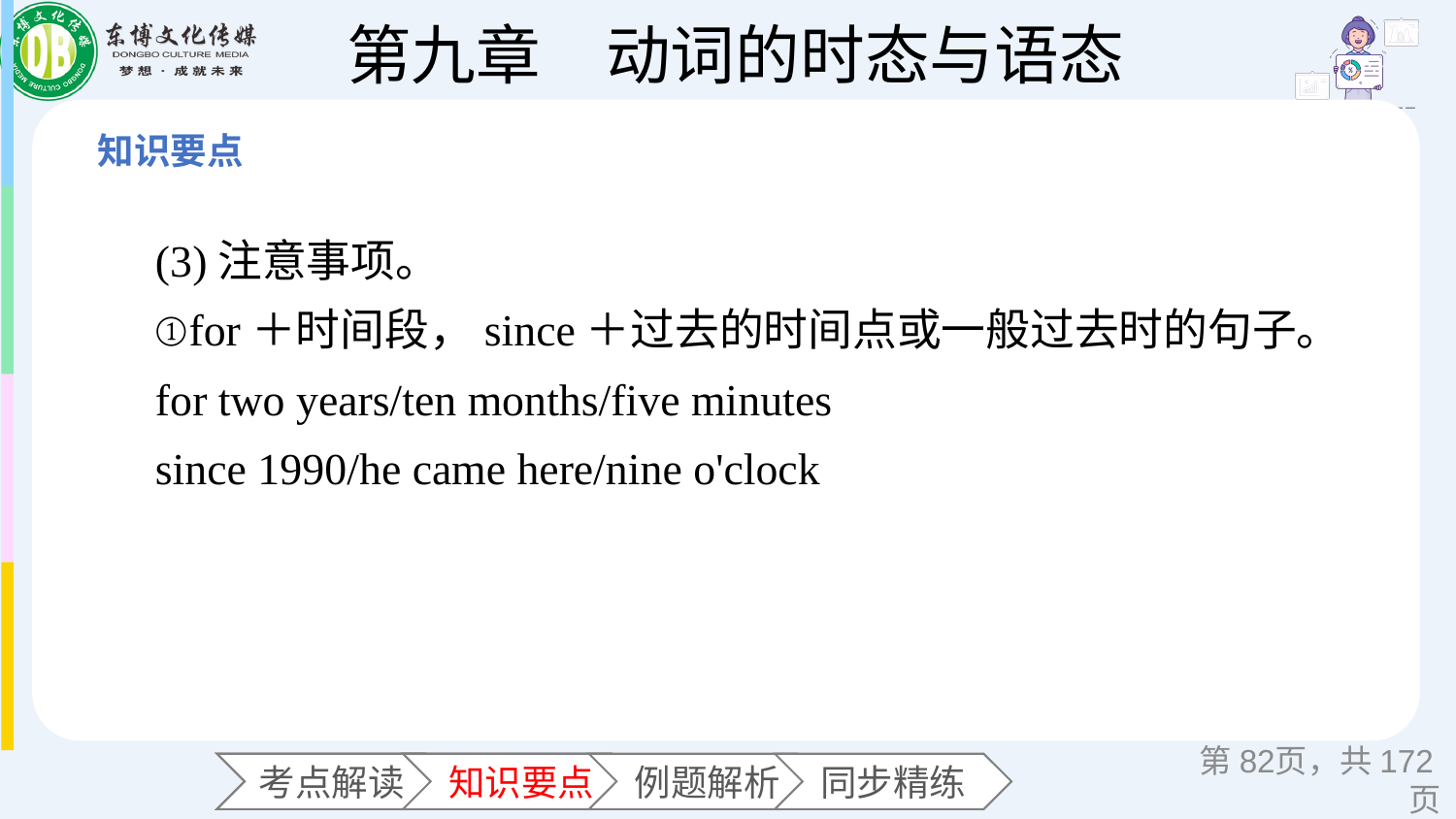

(3)注意事项。
①for＋时间段，since＋过去的时间点或一般过去时的句子。
for two years/ten months/five minutes
since 1990/he came here/nine o'clock
第82页，共172页